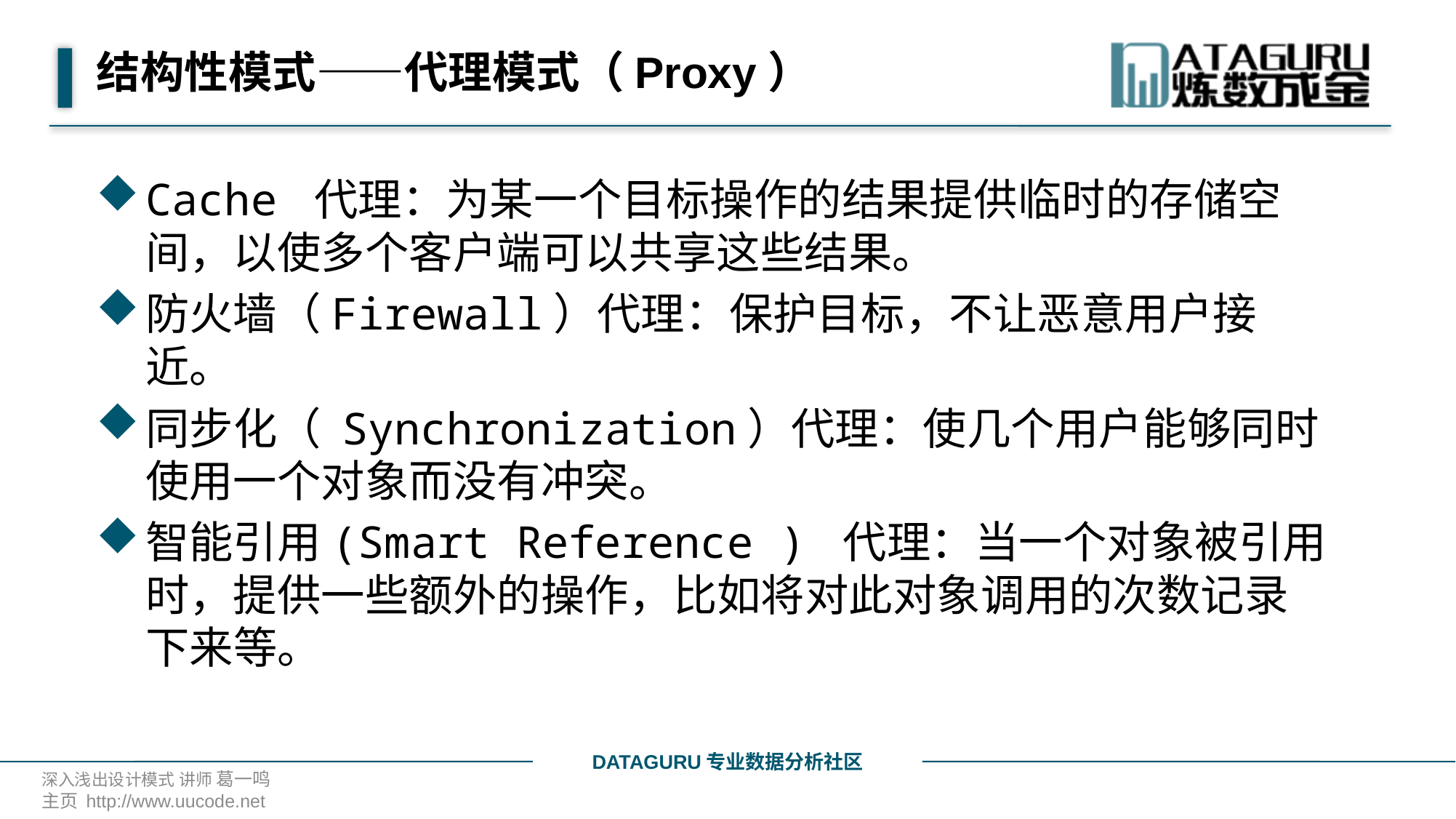

# 结构性模式——代理模式（Proxy）
Cache 代理：为某一个目标操作的结果提供临时的存储空间，以使多个客户端可以共享这些结果。
防火墙（Firewall）代理：保护目标，不让恶意用户接近。
同步化（ Synchronization）代理：使几个用户能够同时使用一个对象而没有冲突。
智能引用(Smart Reference ) 代理：当一个对象被引用时，提供一些额外的操作，比如将对此对象调用的次数记录下来等。